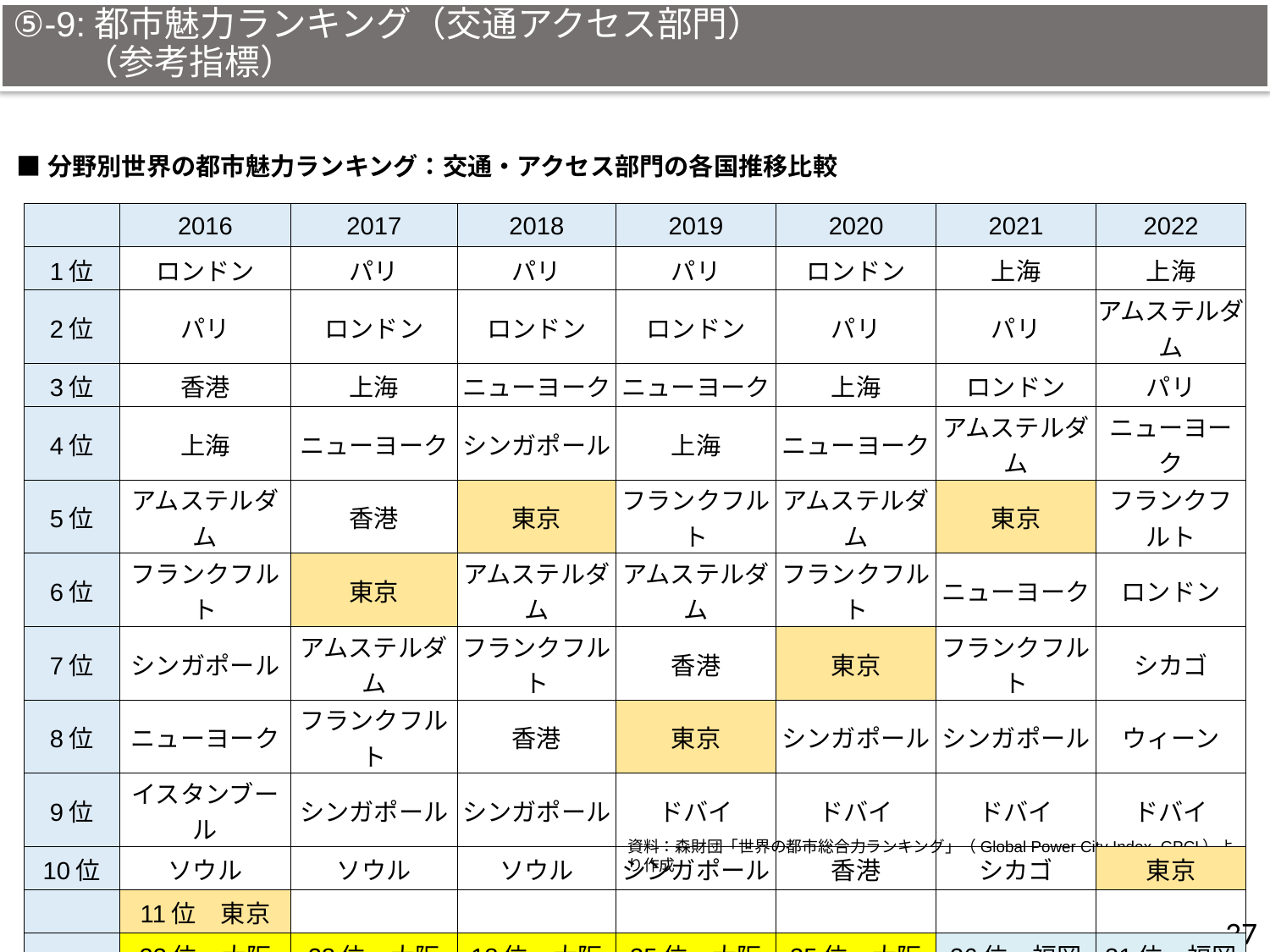

Ⅲ　東西二極の一極としての社会経済構造の構築
⑤-9:都市魅力ランキング（交通アクセス部門）　　　　　　　　　　　　　　　（参考指標）
■分野別世界の都市魅力ランキング：交通・アクセス部門の各国推移比較
|  | 2016 | 2017 | 2018 | 2019 | 2020 | 2021 | 2022 |
| --- | --- | --- | --- | --- | --- | --- | --- |
| 1位 | ロンドン | パリ | パリ | パリ | ロンドン | 上海 | 上海 |
| 2位 | パリ | ロンドン | ロンドン | ロンドン | パリ | パリ | アムステルダム |
| 3位 | 香港 | 上海 | ニューヨーク | ニューヨーク | 上海 | ロンドン | パリ |
| 4位 | 上海 | ニューヨーク | シンガポール | 上海 | ニューヨーク | アムステルダム | ニューヨーク |
| 5位 | アムステルダム | 香港 | 東京 | フランクフルト | アムステルダム | 東京 | フランクフルト |
| 6位 | フランクフルト | 東京 | アムステルダム | アムステルダム | フランクフルト | ニューヨーク | ロンドン |
| 7位 | シンガポール | アムステルダム | フランクフルト | 香港 | 東京 | フランクフルト | シカゴ |
| 8位 | ニューヨーク | フランクフルト | 香港 | 東京 | シンガポール | シンガポール | ウィーン |
| 9位 | イスタンブール | シンガポール | シンガポール | ドバイ | ドバイ | ドバイ | ドバイ |
| 10位 | ソウル | ソウル | ソウル | シンガポール | 香港 | シカゴ | 東京 |
|  | 11位　東京 |  |  |  |  |  |  |
|  | 23位　大阪 | 28位　大阪 | 18位　大阪 | 35位　大阪 | 35位　大阪 | 36位　福岡 | 31位　福岡 |
|  | 36位　福岡 | 37位　福岡 | 34位　福岡 | 40位　福岡 | 36位　福岡 | 39位　大阪 | 39位　大阪 |
資料：森財団「世界の都市総合力ランキング」（Global Power City Index, GPCI）より作成
37